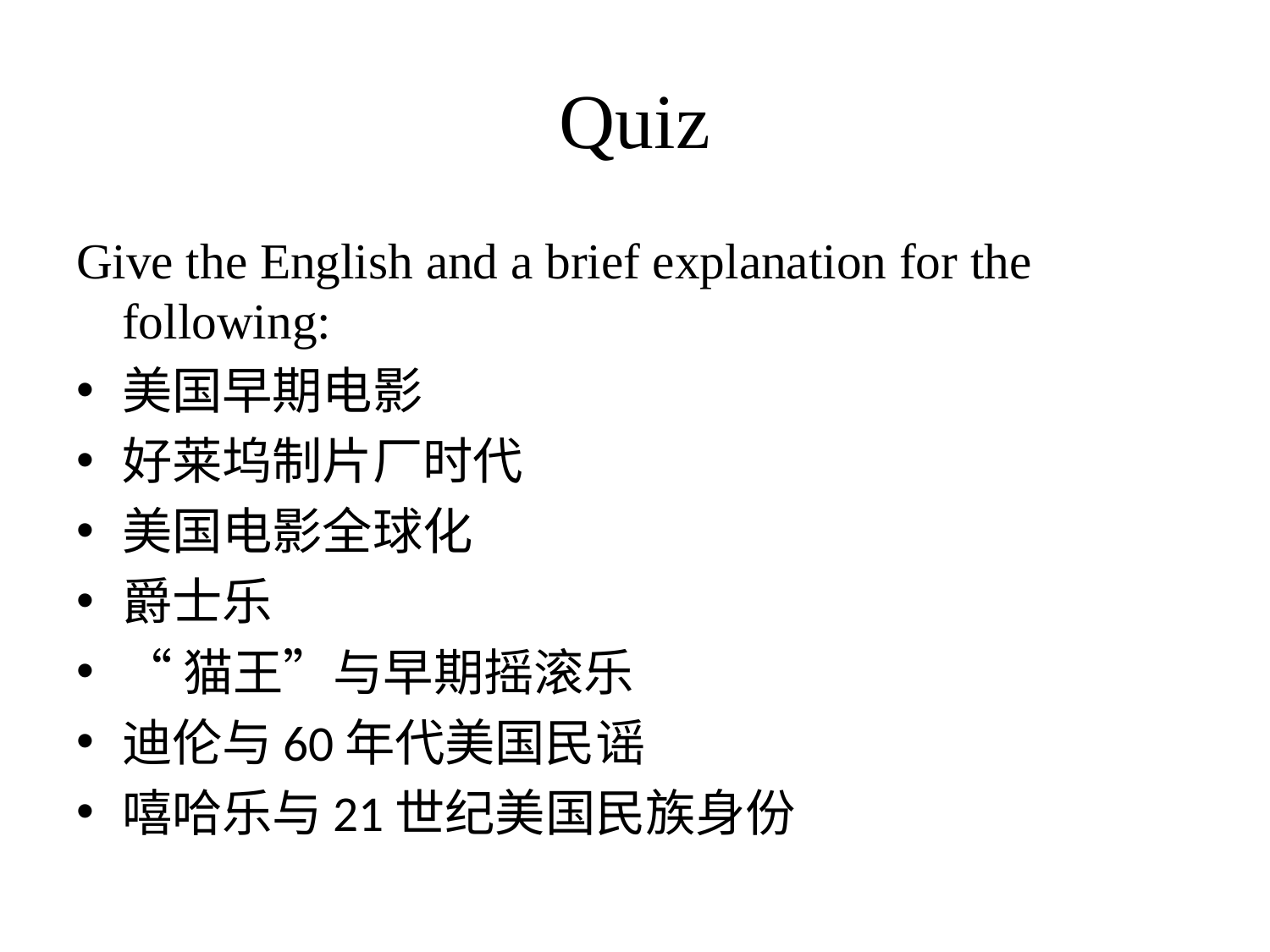

# Quiz
Give the English and a brief explanation for the following:
美国早期电影
好莱坞制片厂时代
美国电影全球化
爵士乐
“猫王”与早期摇滚乐
迪伦与60年代美国民谣
嘻哈乐与21世纪美国民族身份